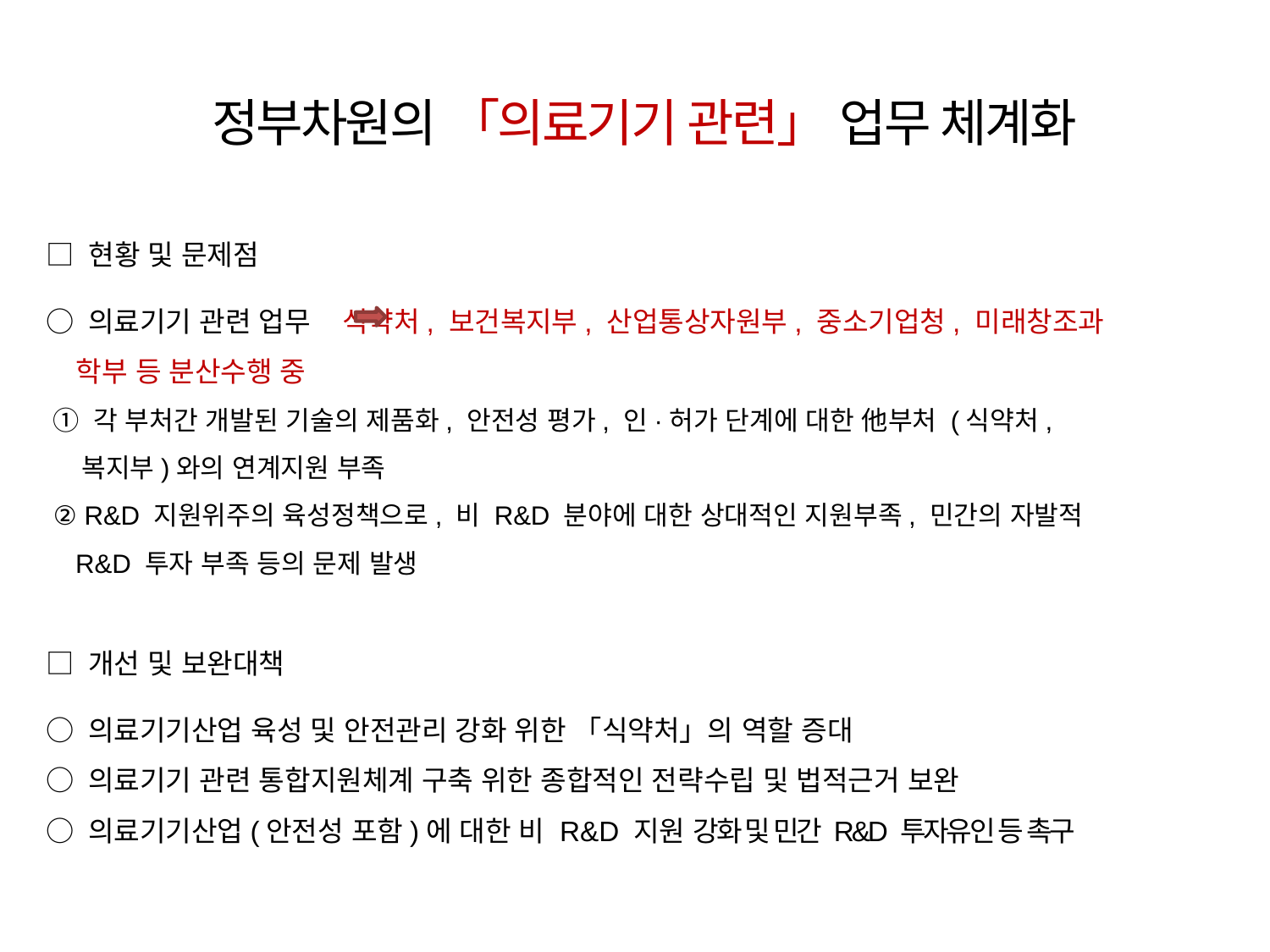

정부차원의 「의료기기 관련」 업무 체계화
□ 현황 및 문제점

○ 의료기기 관련 업무    식약처, 보건복지부, 산업통상자원부, 중소기업청, 미래창조과
   학부 등 분산수행 중
 ① 각 부처간 개발된 기술의 제품화, 안전성 평가, 인·허가 단계에 대한 他부처 (식약처,
    복지부)와의 연계지원 부족
 ② R&D 지원위주의 육성정책으로, 비 R&D 분야에 대한 상대적인 지원부족, 민간의 자발적
    R&D 투자 부족 등의 문제 발생

□ 개선 및 보완대책

○ 의료기기산업 육성 및 안전관리 강화 위한 「식약처」의 역할 증대
○ 의료기기 관련 통합지원체계 구축 위한 종합적인 전략수립 및 법적근거 보완
○ 의료기기산업(안전성 포함)에 대한 비 R&D 지원 강화 및 민간 R&D 투자유인 등 촉구